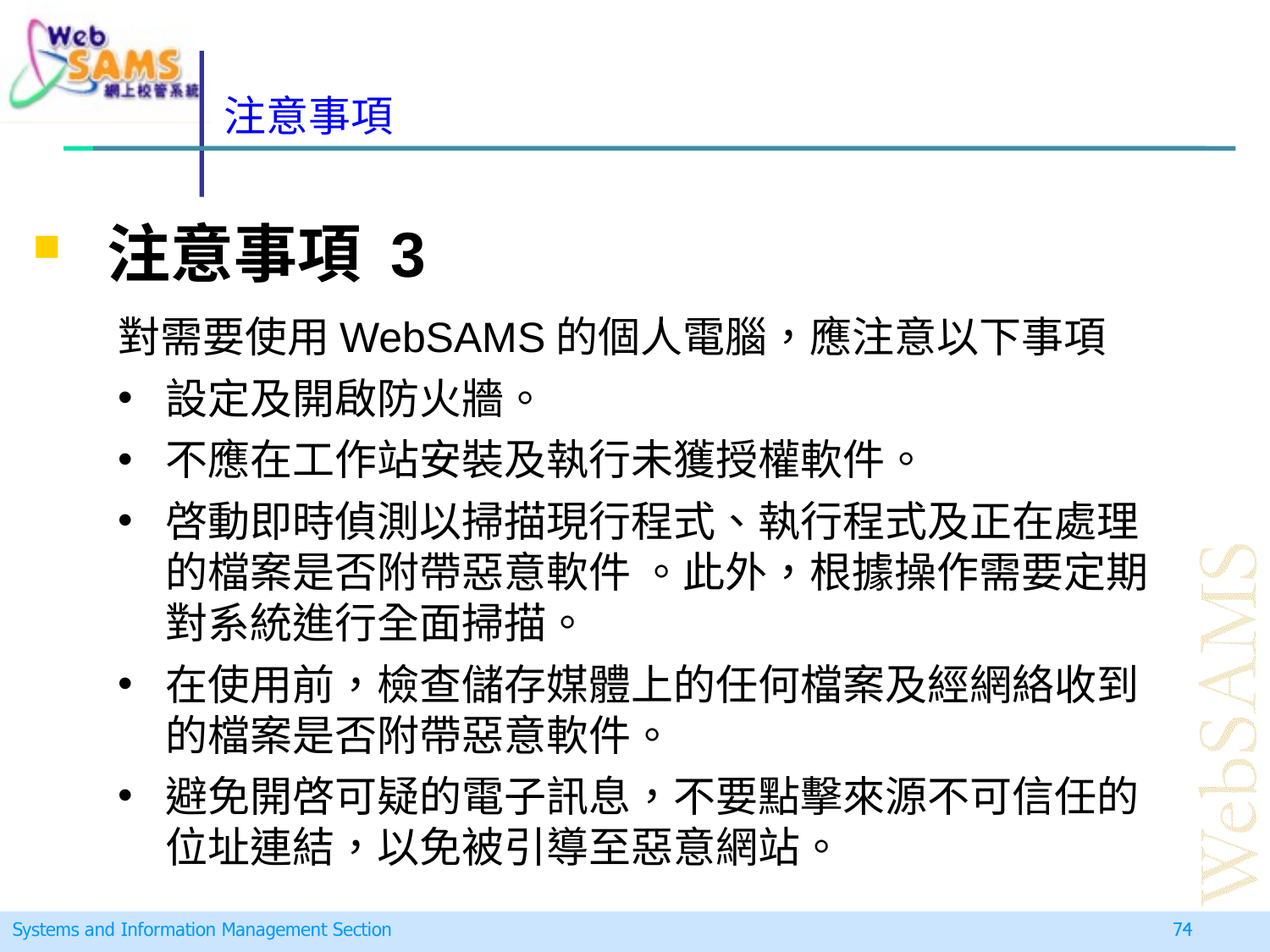

# 注意事項
注意事項 3
對需要使用WebSAMS的個人電腦，應注意以下事項
設定及開啟防火牆。
不應在工作站安裝及執行未獲授權軟件。
啓動即時偵測以掃描現行程式、執行程式及正在處理的檔案是否附帶惡意軟件 。此外，根據操作需要定期對系統進行全面掃描。
在使用前，檢查儲存媒體上的任何檔案及經網絡收到的檔案是否附帶惡意軟件。
避免開啓可疑的電子訊息，不要點擊來源不可信任的位址連結，以免被引導至惡意網站。